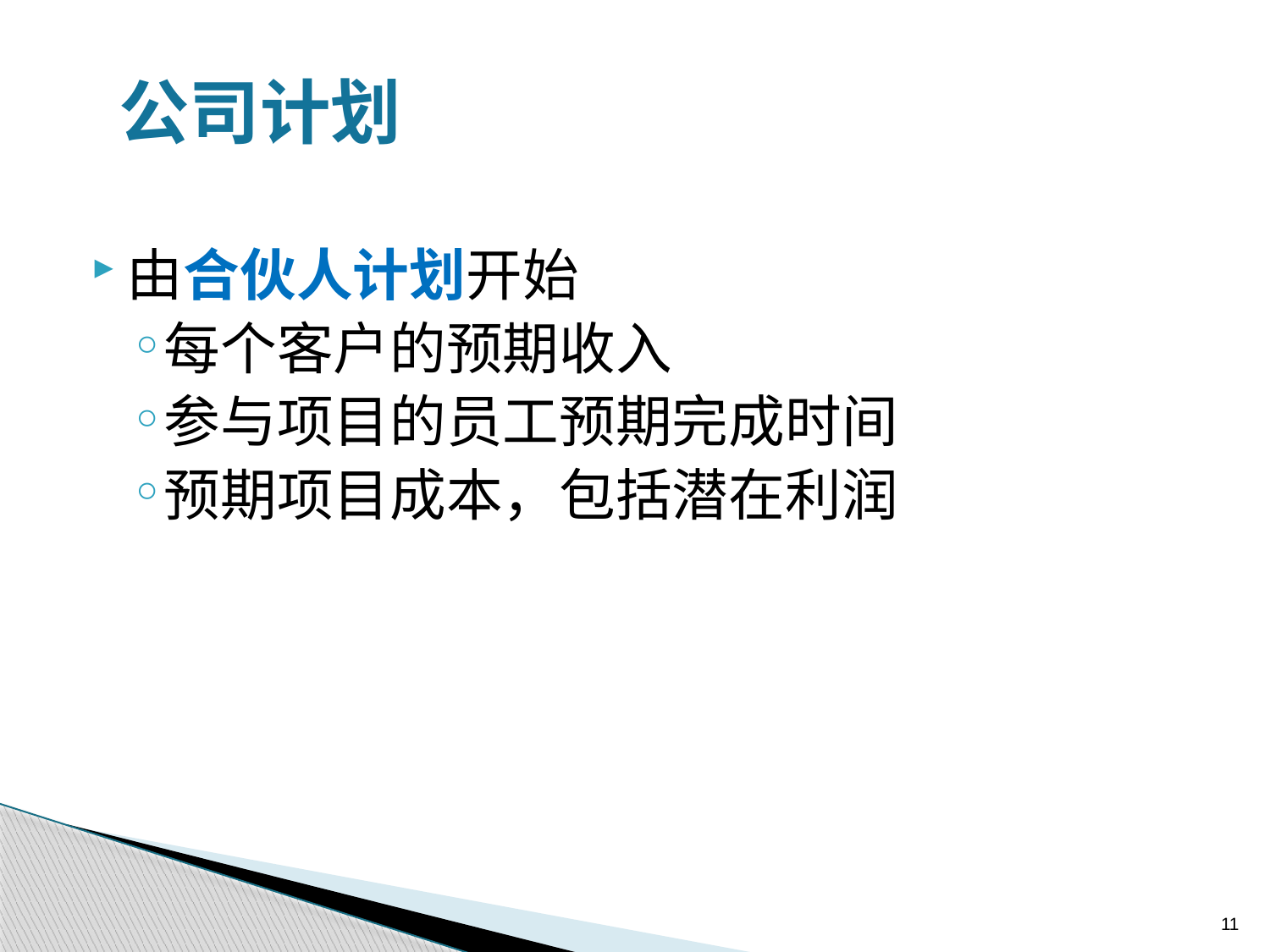

公司计划
由合伙人计划开始
每个客户的预期收入
参与项目的员工预期完成时间
预期项目成本，包括潜在利润
11